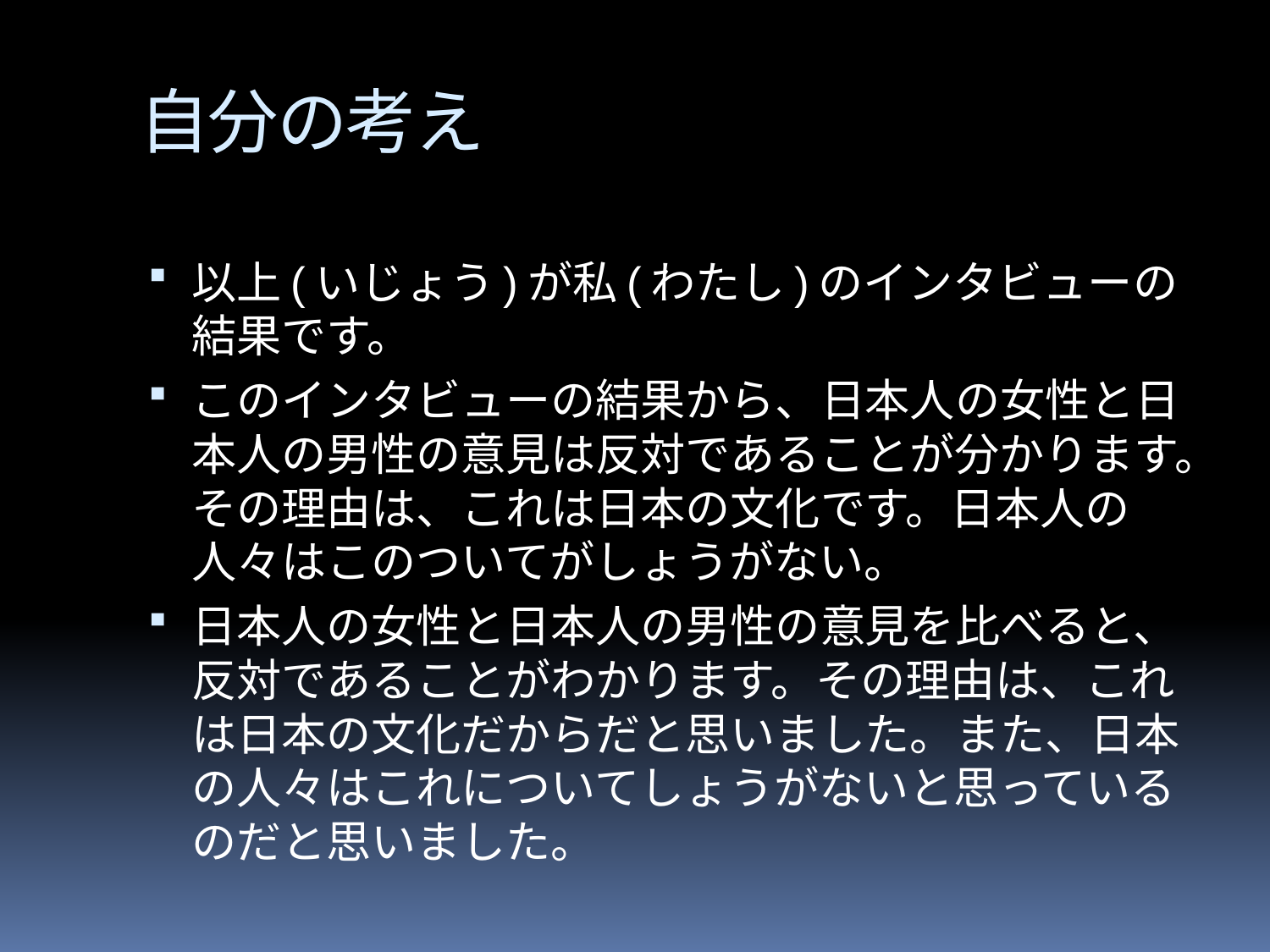

# 自分の考え
以上(いじょう)が私(わたし)のインタビューの結果です。
このインタビューの結果から、日本人の女性と日本人の男性の意見は反対であることが分かります。その理由は、これは日本の文化です。日本人の人々はこのついてがしょうがない。
日本人の女性と日本人の男性の意見を比べると、反対であることがわかります。その理由は、これは日本の文化だからだと思いました。また、日本の人々はこれについてしょうがないと思っているのだと思いました。